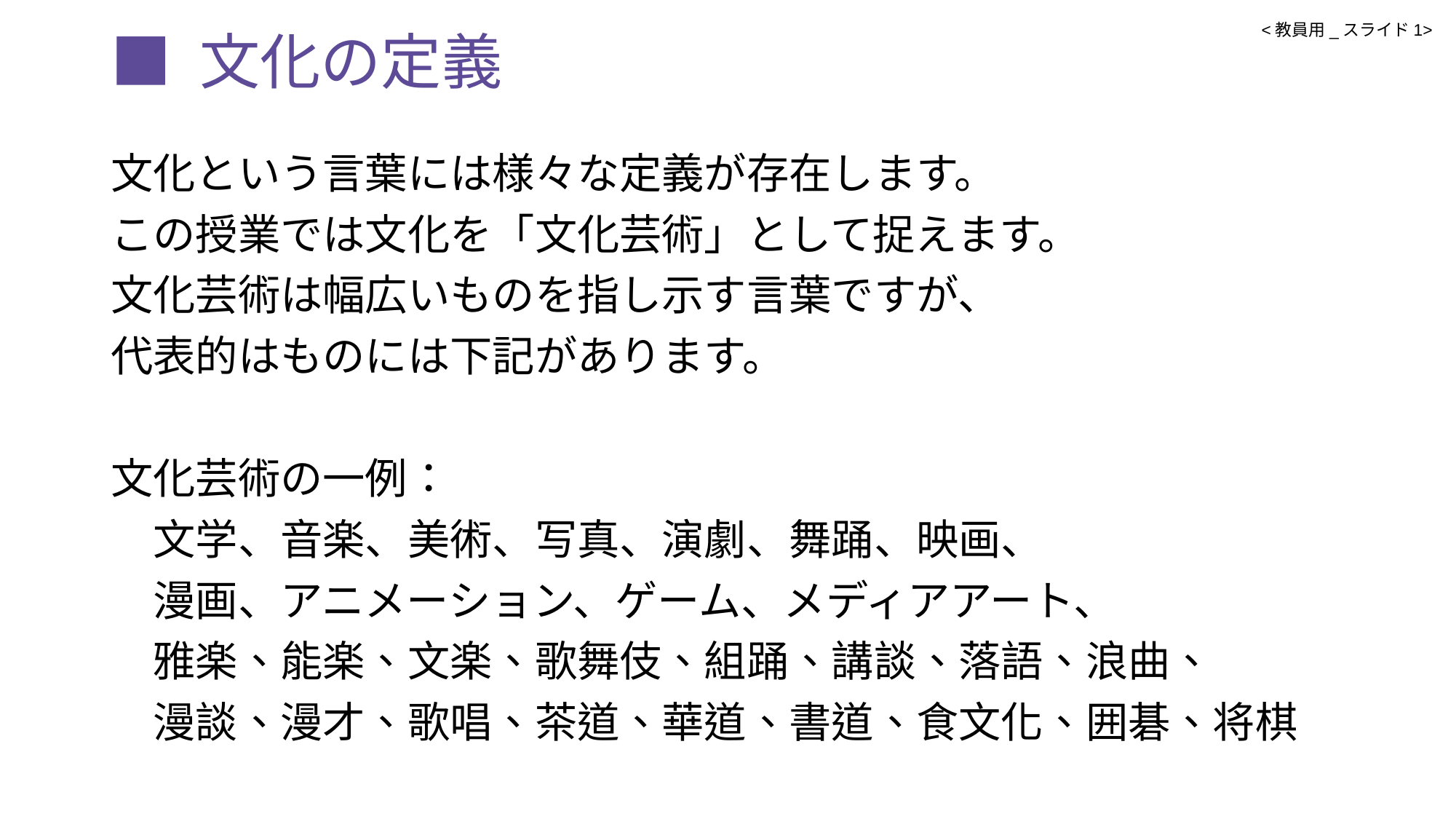

# ■ 文化の定義
<教員用_スライド1>
文化という言葉には様々な定義が存在します。
この授業では文化を「文化芸術」として捉えます。
文化芸術は幅広いものを指し示す言葉ですが、
代表的はものには下記があります。

文化芸術の一例：
　文学、音楽、美術、写真、演劇、舞踊、映画、
　漫画、アニメーション、ゲーム、メディアアート、
　雅楽、能楽、文楽、歌舞伎、組踊、講談、落語、浪曲、
　漫談、漫才、歌唱、茶道、華道、書道、食文化、囲碁、将棋